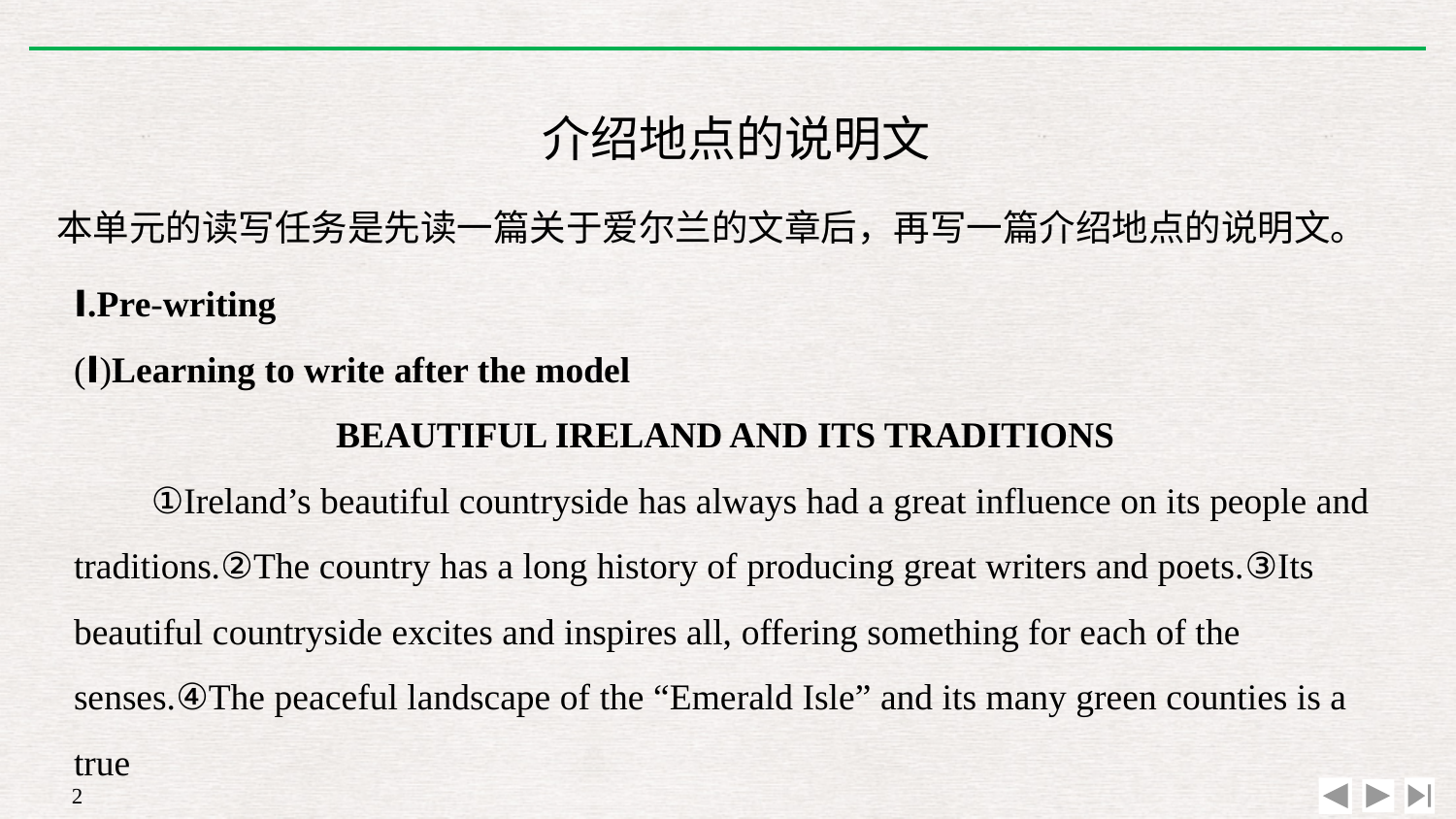

介绍地点的说明文
本单元的读写任务是先读一篇关于爱尔兰的文章后，再写一篇介绍地点的说明文。
Ⅰ.Pre-writing
(Ⅰ)Learning to write after the model
BEAUTIFUL IRELAND AND ITS TRADITIONS
①Ireland’s beautiful countryside has always had a great influence on its people and traditions.②The country has a long history of producing great writers and poets.③Its beautiful countryside excites and inspires all, offering something for each of the senses.④The peaceful landscape of the “Emerald Isle” and its many green counties is a true